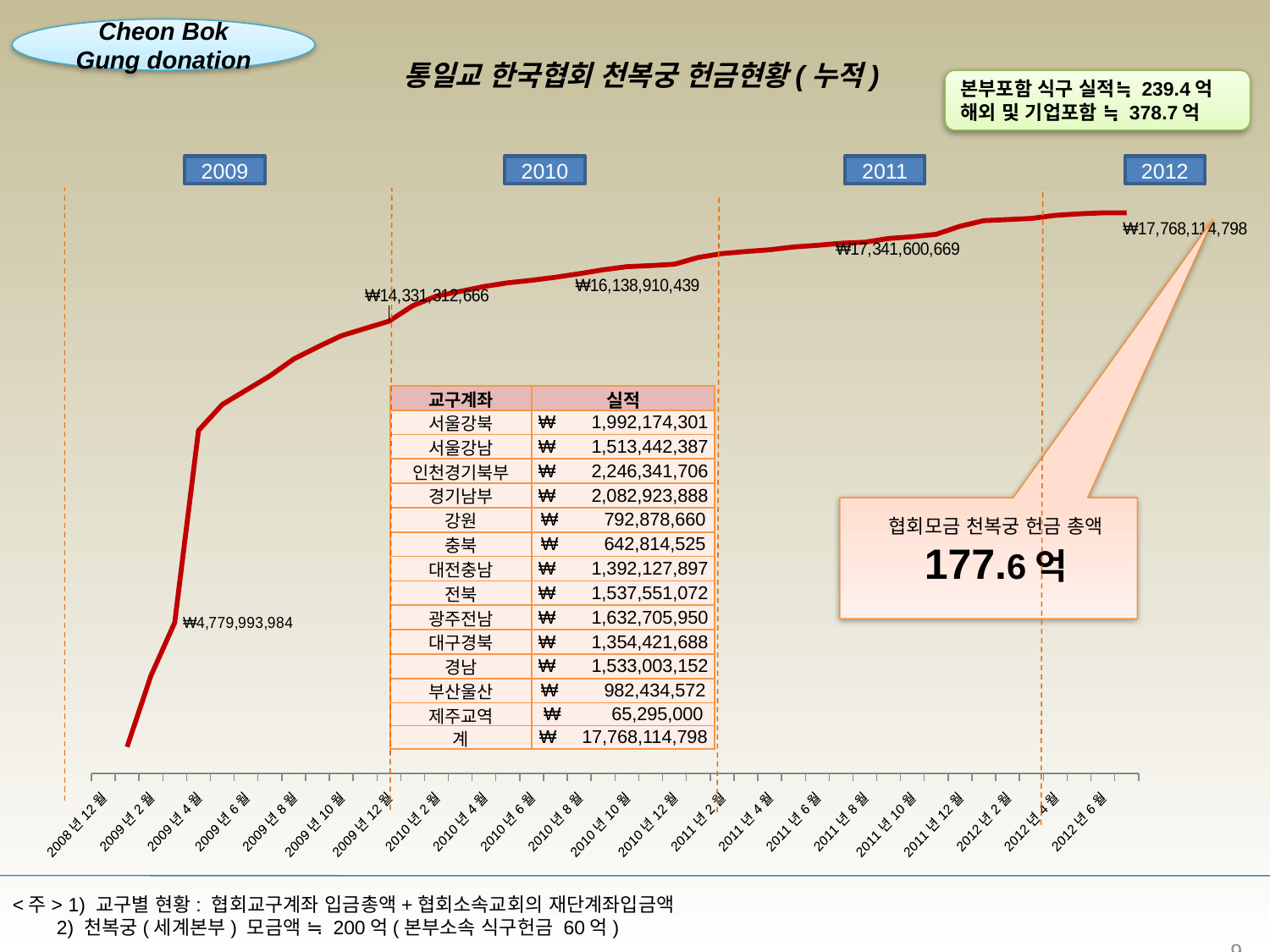

Cheon Bok Gung donation
# 통일교 한국협회 천복궁 헌금현황(누적)
본부포함 식구 실적≒ 239.4억
해외 및 기업포함 ≒ 378.7억

### Chart

| Category |  |
|---|---|
| 2008년12월 | None |
| 2009년1월 | 840969264.0 |
| 2009년2월 | 3095230654.0 |
| 2009년3월 | 4779993984.0 |
| 2009년4월 | 10868965562.0 |
| 2009년5월 | 11692146512.0 |
| 2009년6월 | 12146880512.0 |
| 2009년7월 | 12600027838.0 |
| 2009년8월 | 13133064113.0 |
| 2009년9월 | 13512739413.0 |
| 2009년10월 | 13871429666.0 |
| 2009년11월 | 14102746666.0 |
| 2009년12월 | 14331312666.0 |
| 2010년1월 | 14820924787.0 |
| 2010년2월 | 15130509957.0 |
| 2010년3월 | 15277861537.0 |
| 2010년4월 | 15432659156.0 |
| 2010년5월 | 15549362166.0 |
| 2010년6월 | 15629596126.0 |
| 2010년7월 | 15725427061.0 |
| 2010년8월 | 15838050061.0 |
| 2010년9월 | 15961564061.0 |
| 2010년10월 | 16060403549.0 |
| 2010년11월 | 16093586359.0 |
| 2010년12월 | 16138910439.0 |
| 2011년1월 | 16354129843.0 |
| 2011년2월 | 16476257573.0 |
| 2011년3월 | 16540417873.0 |
| 2011년4월 | 16596416465.0 |
| 2011년5월 | 16685141072.0 |
| 2011년6월 | 16737602202.0 |
| 2011년7월 | 16802230745.0 |
| 2011년8월 | 16837194745.0 |
| 2011년9월 | 16954815755.0 |
| 2011년10월 | 17009324349.0 |
| 2011년11월 | 17086579669.0 |
| 2011년12월 | 17341600669.0 |
| 2012년1월 | 17519758264.0 |
| 2012년2월 | 17553206194.0 |
| 2012년3월 | 17591342934.0 |
| 2012년4월 | 17686752289.0 |
| 2012년5월 | 17735400759.0 |
| 2012년6월 | 17766297829.0 |
2009
2010
2011
2012
| 교구계좌 | 실적 |
| --- | --- |
| 서울강북 | ₩ 1,992,174,301 |
| 서울강남 | ₩ 1,513,442,387 |
| 인천경기북부 | ₩ 2,246,341,706 |
| 경기남부 | ₩ 2,082,923,888 |
| 강원 | ₩ 792,878,660 |
| 충북 | ₩ 642,814,525 |
| 대전충남 | ₩ 1,392,127,897 |
| 전북 | ₩ 1,537,551,072 |
| 광주전남 | ₩ 1,632,705,950 |
| 대구경북 | ₩ 1,354,421,688 |
| 경남 | ₩ 1,533,003,152 |
| 부산울산 | ₩ 982,434,572 |
| 제주교역 | ₩ 65,295,000 |
| 계 | ₩ 17,768,114,798 |

협회모금 천복궁 헌금 총액
177.6억
<주> 1) 교구별 현황: 협회교구계좌 입금총액+협회소속교회의 재단계좌입금액
        2) 천복궁(세계본부) 모금액 ≒ 200억(본부소속 식구헌금 60억)
9